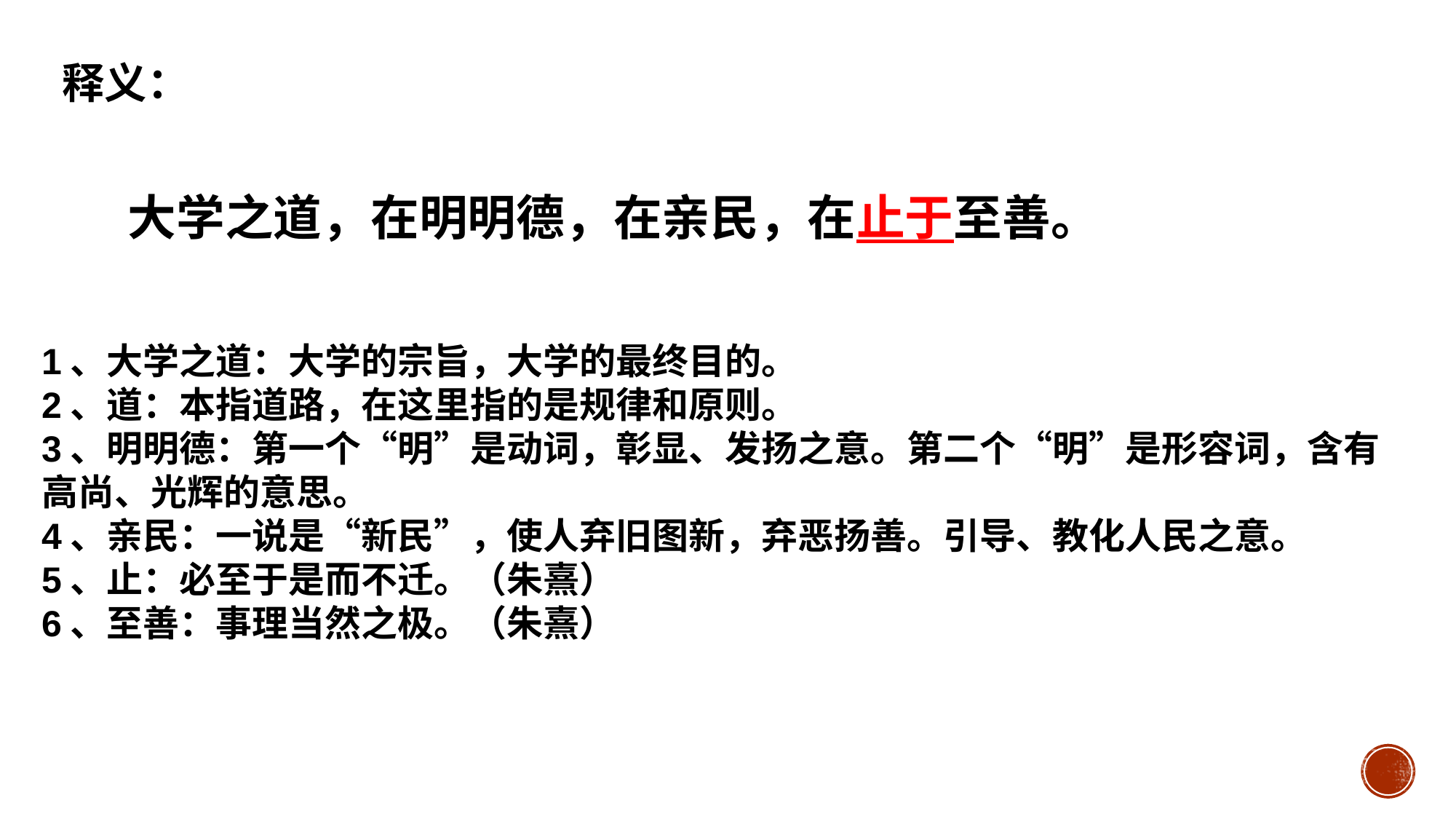

释义：
大学之道，在明明德，在亲民，在止于至善。
1、大学之道：大学的宗旨，大学的最终目的。
2、道：本指道路，在这里指的是规律和原则。
3、明明德：第一个“明”是动词，彰显、发扬之意。第二个“明”是形容词，含有高尚、光辉的意思。
4、亲民：一说是“新民”，使人弃旧图新，弃恶扬善。引导、教化人民之意。
5、止：必至于是而不迁。（朱熹）
6、至善：事理当然之极。（朱熹）